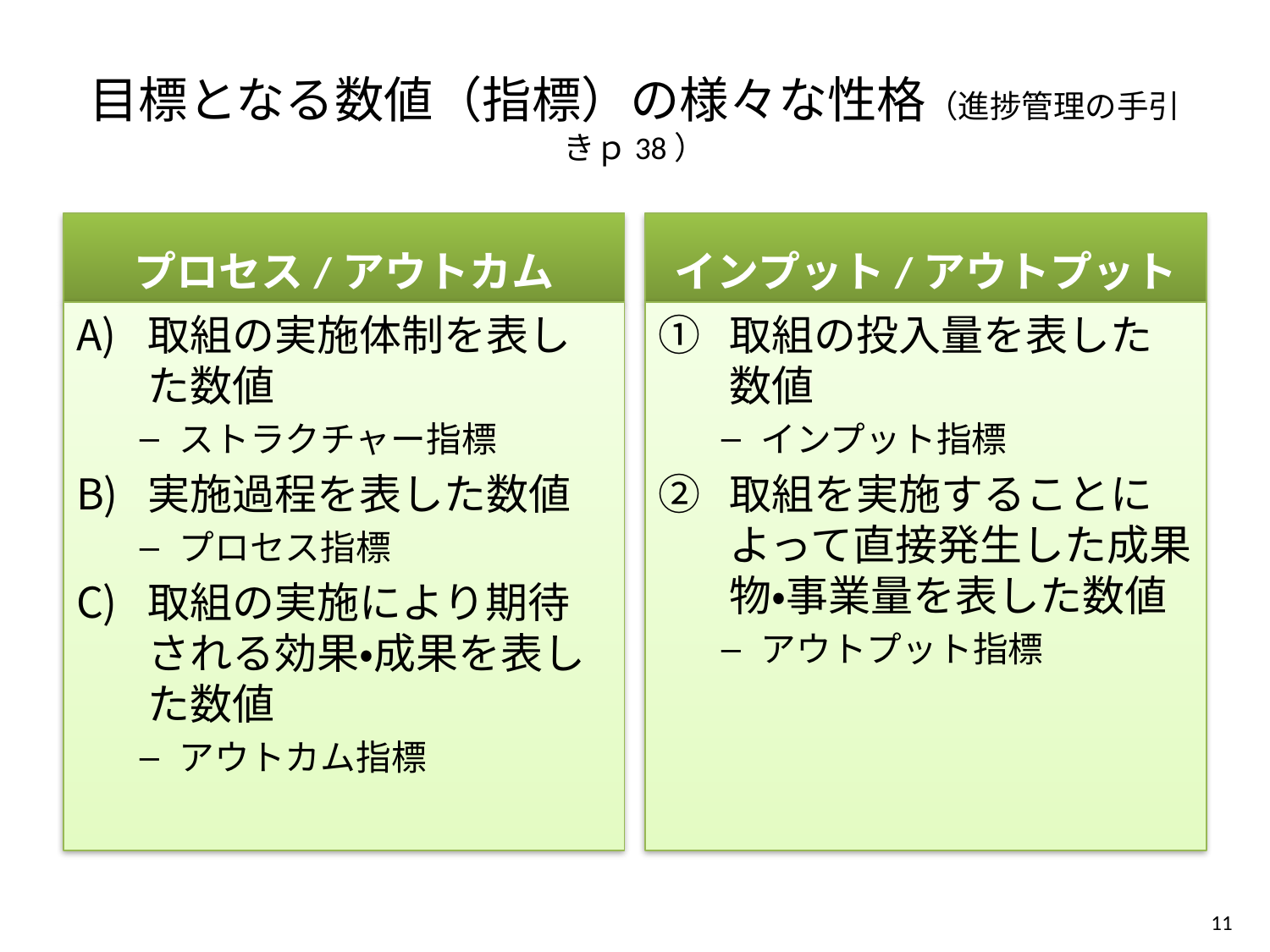

# 目標となる数値（指標）の様々な性格（進捗管理の手引きｐ38）
プロセス/アウトカム
インプット/アウトプット
取組の実施体制を表した数値
ストラクチャー指標
実施過程を表した数値
プロセス指標
取組の実施により期待される効果・成果を表した数値
アウトカム指標

取組の投入量を表した数値
インプット指標
取組を実施することによって直接発生した成果物・事業量を表した数値
アウトプット指標

11